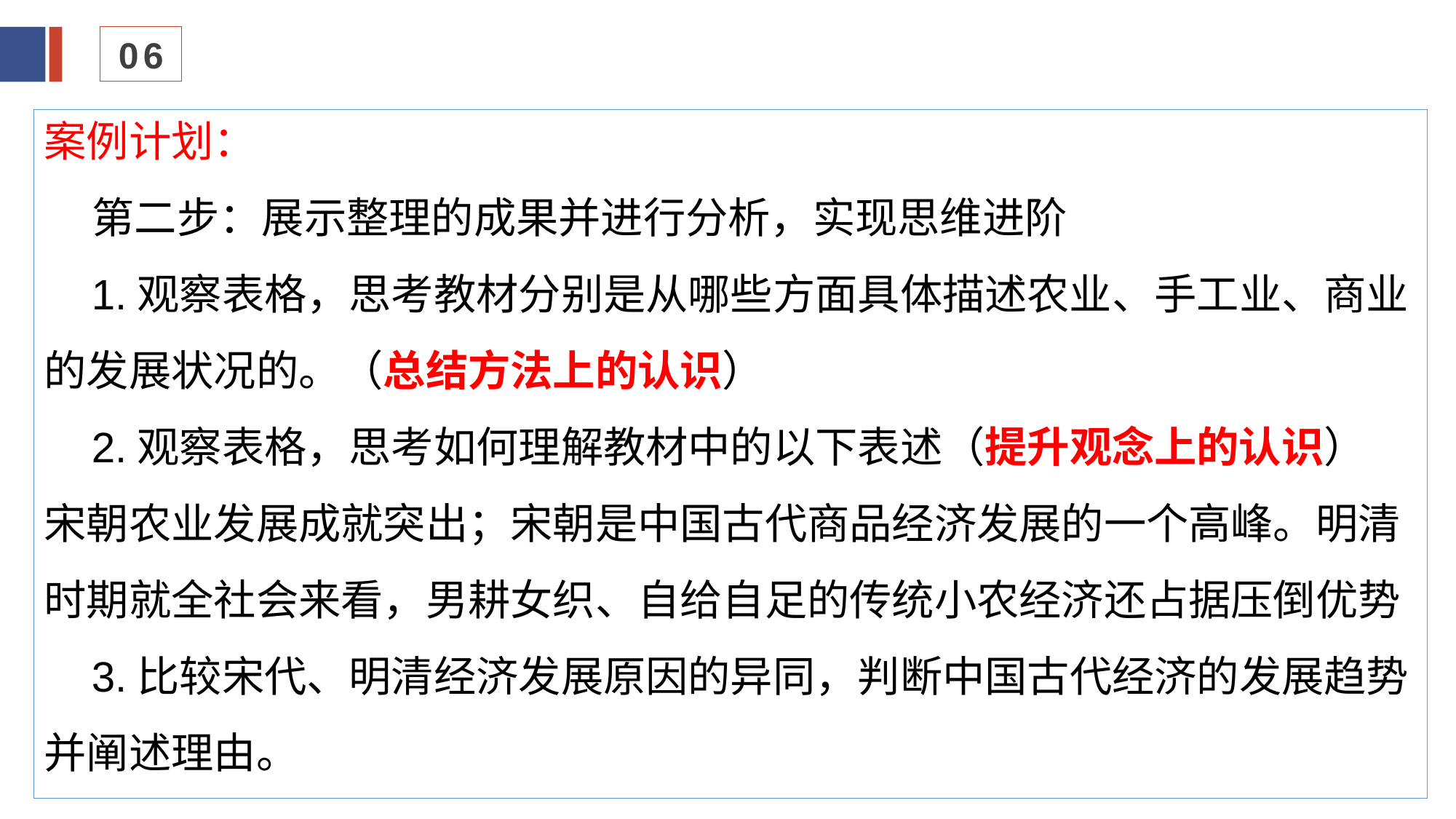

06

案例计划：
    第二步：展示整理的成果并进行分析，实现思维进阶
    1.观察表格，思考教材分别是从哪些方面具体描述农业、手工业、商业的发展状况的。（总结方法上的认识）
    2.观察表格，思考如何理解教材中的以下表述（提升观念上的认识）
宋朝农业发展成就突出；宋朝是中国古代商品经济发展的一个高峰。明清时期就全社会来看，男耕女织、自给自足的传统小农经济还占据压倒优势
    3.比较宋代、明清经济发展原因的异同，判断中国古代经济的发展趋势并阐述理由。